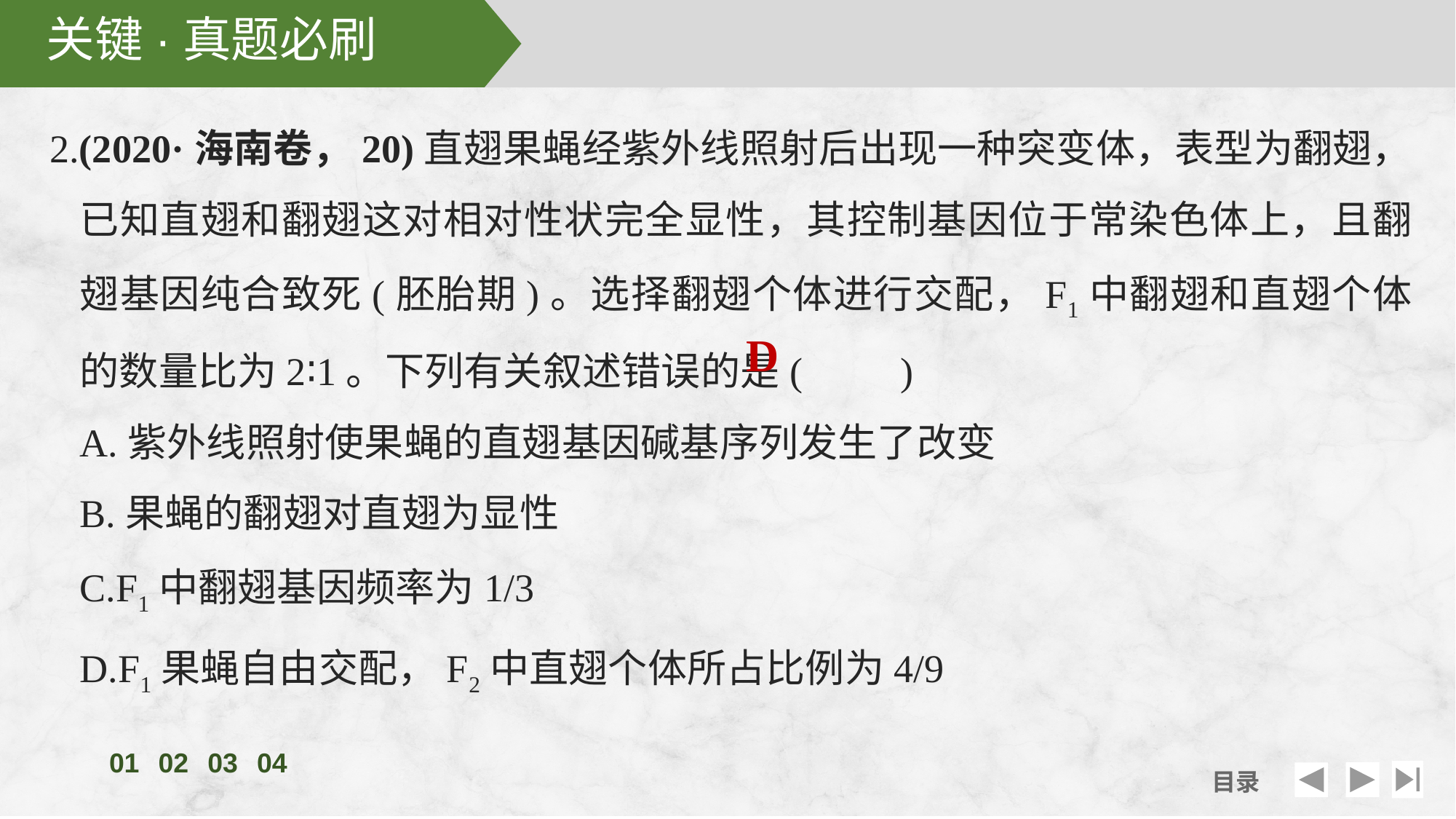

2.(2020·海南卷，20)直翅果蝇经紫外线照射后出现一种突变体，表型为翻翅，已知直翅和翻翅这对相对性状完全显性，其控制基因位于常染色体上，且翻翅基因纯合致死(胚胎期)。选择翻翅个体进行交配，F1中翻翅和直翅个体的数量比为2∶1。下列有关叙述错误的是(　　)
A.紫外线照射使果蝇的直翅基因碱基序列发生了改变
B.果蝇的翻翅对直翅为显性
C.F1中翻翅基因频率为1/3
D.F1果蝇自由交配，F2中直翅个体所占比例为4/9
D